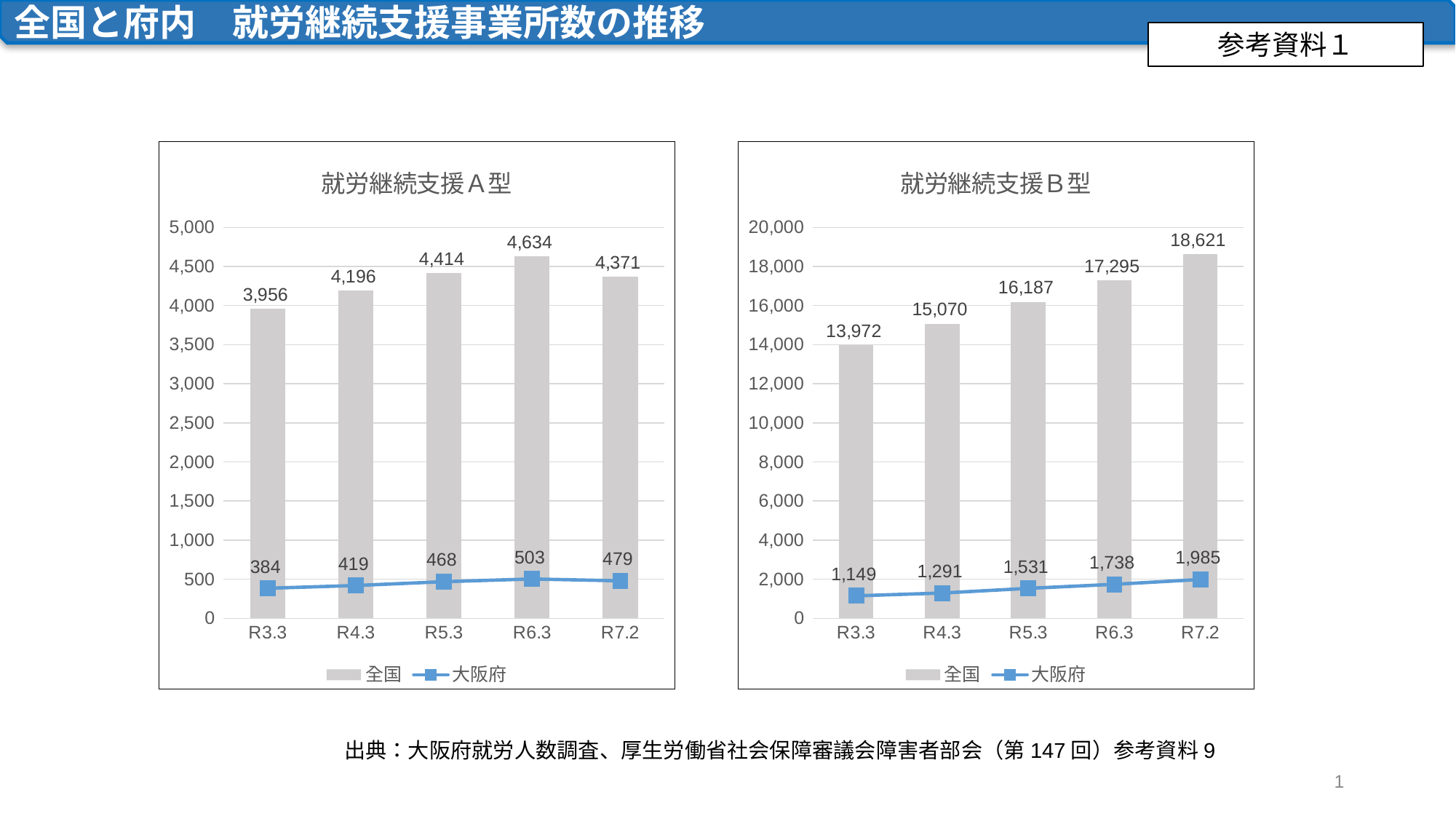

全国と府内　就労継続支援事業所数の推移
参考資料１

### Chart: 就労継続支援Ａ型

| Category | 全国 | 大阪府 |
|---|---|---|
| R3.3 | 3956.0 | 384.0 |
| R4.3 | 4196.0 | 419.0 |
| R5.3 | 4414.0 | 468.0 |
| R6.3 | 4634.0 | 503.0 |
| R7.2 | 4371.0 | 479.0 |

### Chart: 就労継続支援Ｂ型

| Category | 全国 | 大阪府 |
|---|---|---|
| R3.3 | 13972.0 | 1149.0 |
| R4.3 | 15070.0 | 1291.0 |
| R5.3 | 16187.0 | 1531.0 |
| R6.3 | 17295.0 | 1738.0 |
| R7.2 | 18621.0 | 1985.0 |
出典：大阪府就労人数調査、厚生労働省社会保障審議会障害者部会（第147回）参考資料9
1